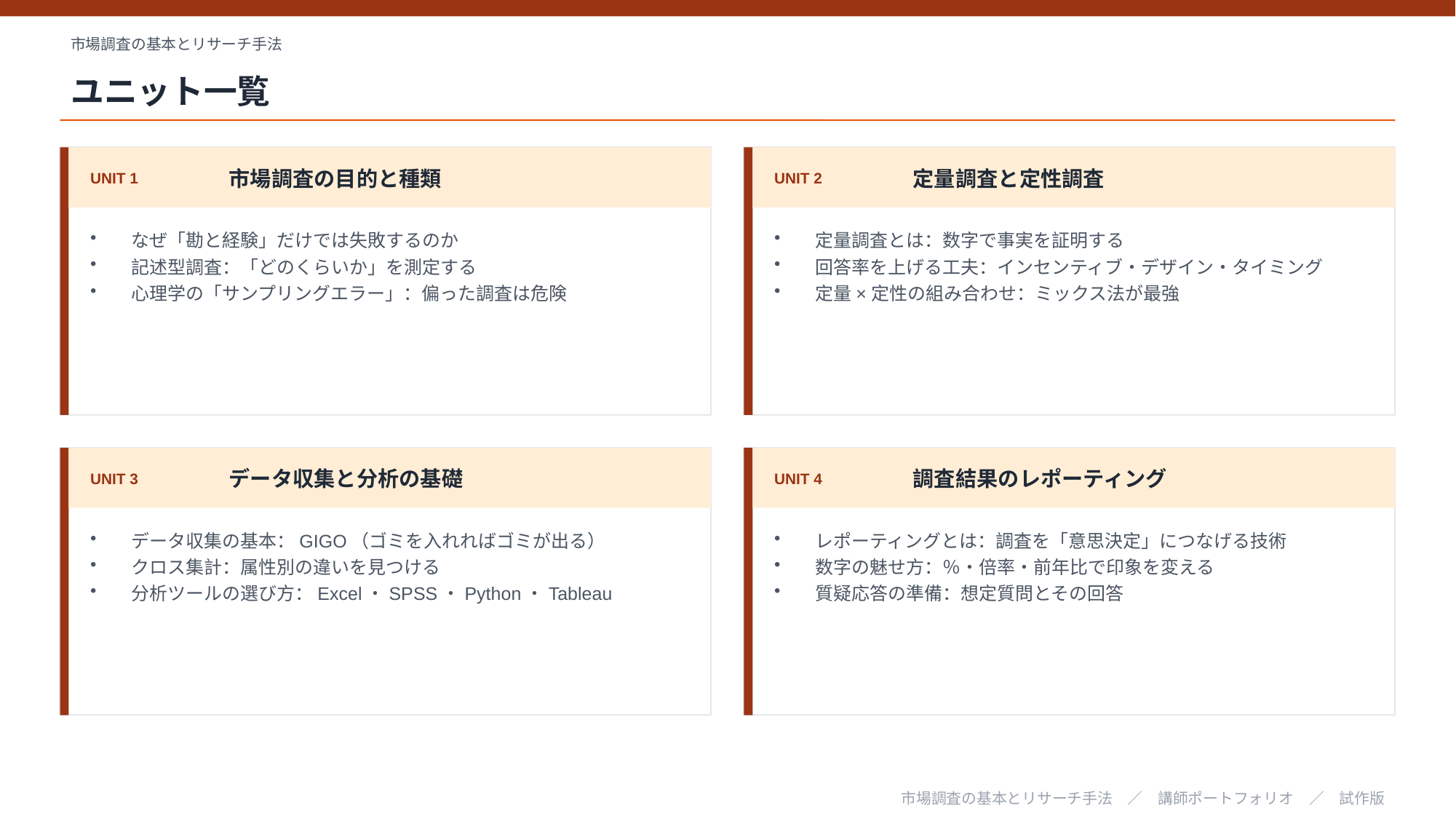

市場調査の基本とリサーチ手法
ユニット一覧

UNIT 1
市場調査の目的と種類
UNIT 2
定量調査と定性調査
なぜ「勘と経験」だけでは失敗するのか
記述型調査：「どのくらいか」を測定する
心理学の「サンプリングエラー」：偏った調査は危険
定量調査とは：数字で事実を証明する
回答率を上げる工夫：インセンティブ・デザイン・タイミング
定量×定性の組み合わせ：ミックス法が最強

UNIT 3
データ収集と分析の基礎
UNIT 4
調査結果のレポーティング
データ収集の基本：GIGO（ゴミを入れればゴミが出る）
クロス集計：属性別の違いを見つける
分析ツールの選び方：Excel・SPSS・Python・Tableau
レポーティングとは：調査を「意思決定」につなげる技術
数字の魅せ方：％・倍率・前年比で印象を変える
質疑応答の準備：想定質問とその回答
市場調査の基本とリサーチ手法　／　講師ポートフォリオ　／　試作版